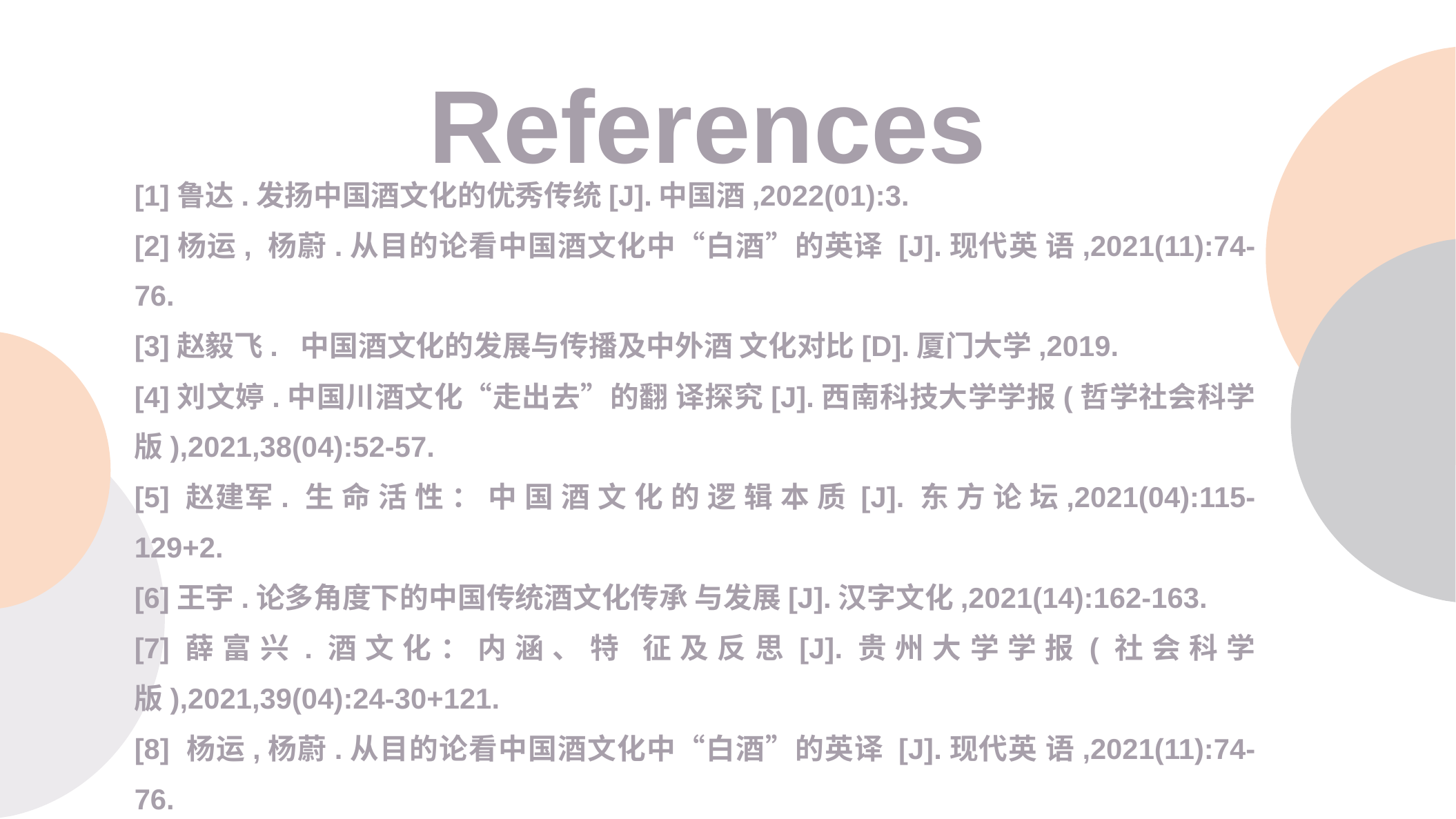

References

[1]鲁达.发扬中国酒文化的优秀传统[J].中国酒,2022(01):3.
[2]杨运, 杨蔚.从目的论看中国酒文化中“白酒”的英译 [J].现代英 语,2021(11):74-76.
[3]赵毅飞.  中国酒文化的发展与传播及中外酒 文化对比[D].厦门大学,2019.
[4]刘文婷.中国川酒文化“走出去”的翻 译探究[J].西南科技大学学报(哲学社会科学版),2021,38(04):52-57.
[5] 赵建军. 生 命 活 性 ： 中 国 酒 文 化 的 逻 辑 本 质 [J]. 东 方 论 坛,2021(04):115-129+2.
[6]王宇.论多角度下的中国传统酒文化传承 与发展[J].汉字文化,2021(14):162-163.
[7]薛富兴.酒文化：内涵、特 征及反思[J].贵州大学学报(社会科学版),2021,39(04):24-30+121.
[8] 杨运,杨蔚.从目的论看中国酒文化中“白酒”的英译 [J].现代英 语,2021(11):74-76.